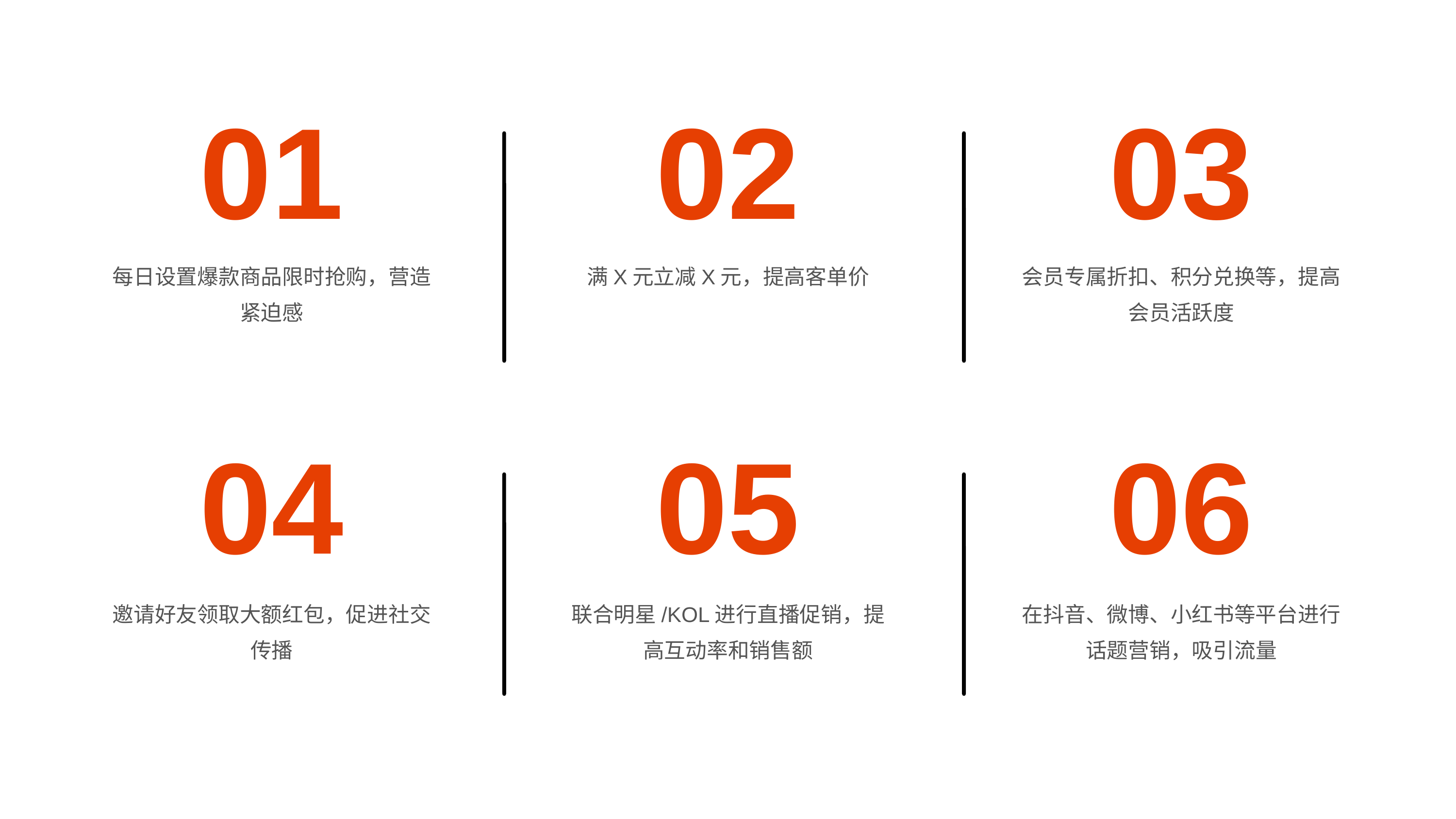

01
02
03

每日设置爆款商品限时抢购，营造紧迫感
满X元立减X元，提高客单价
会员专属折扣、积分兑换等，提高会员活跃度
04
05
06

邀请好友领取大额红包，促进社交传播
联合明星/KOL进行直播促销，提高互动率和销售额
在抖音、微博、小红书等平台进行话题营销，吸引流量